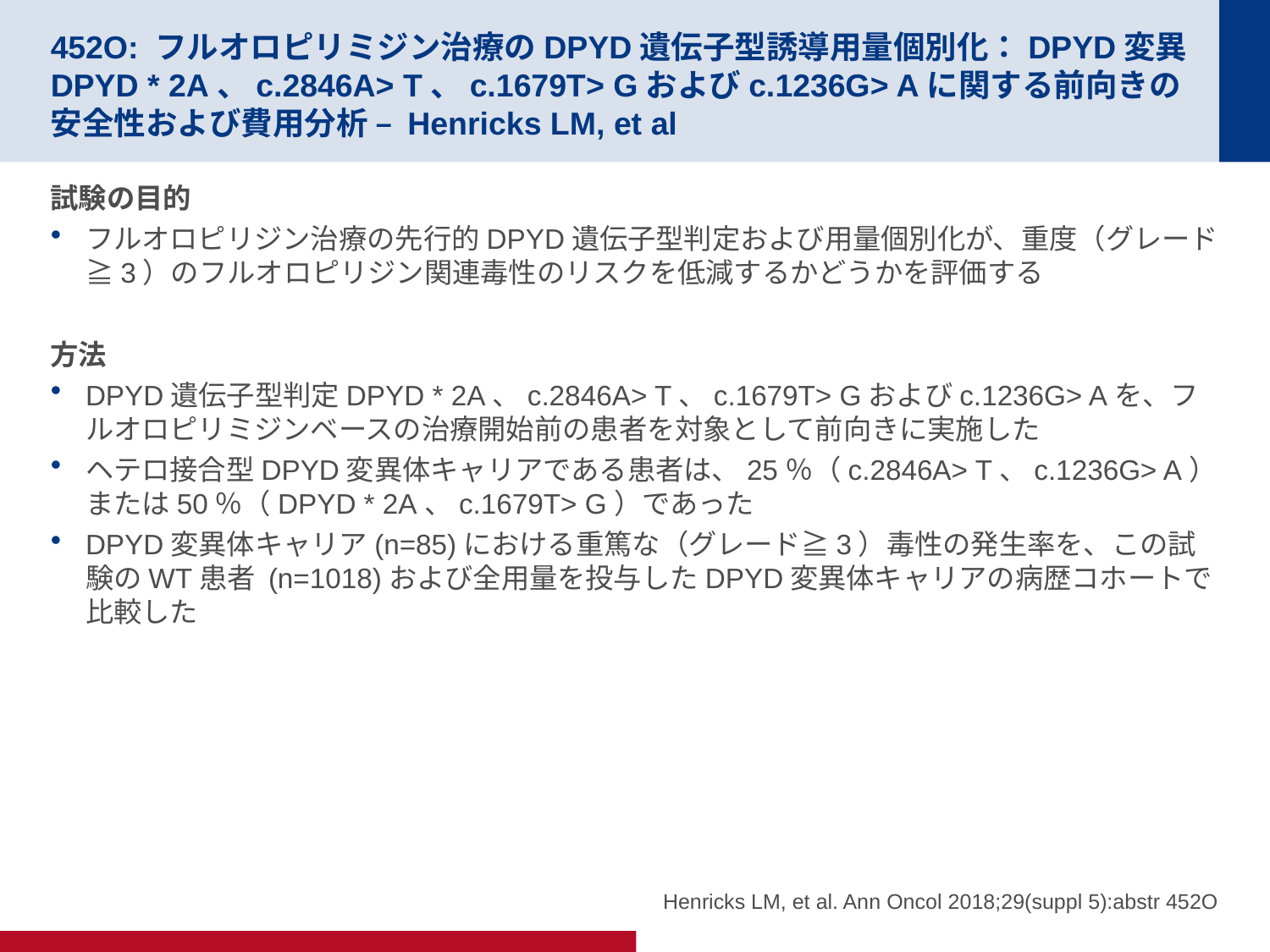

# 452O: フルオロピリミジン治療のDPYD遺伝子型誘導用量個別化：DPYD変異DPYD * 2A、c.2846A> T、c.1679T> Gおよびc.1236G> Aに関する前向きの安全性および費用分析 – Henricks LM, et al
試験の目的
フルオロピリジン治療の先行的DPYD遺伝子型判定および用量個別化が、重度（グレード≧3）のフルオロピリジン関連毒性のリスクを低減するかどうかを評価する

方法
DPYD遺伝子型判定DPYD * 2A、c.2846A> T、c.1679T> Gおよびc.1236G> Aを、フルオロピリミジンベースの治療開始前の患者を対象として前向きに実施した
ヘテロ接合型DPYD変異体キャリアである患者は、25％（c.2846A> T、c.1236G> A）または50％（DPYD * 2A、c.1679T> G）であった
DPYD変異体キャリア(n=85)における重篤な（グレード≧3）毒性の発生率を、この試験のWT患者 (n=1018)および全用量を投与したDPYD変異体キャリアの病歴コホートで比較した
Henricks LM, et al. Ann Oncol 2018;29(suppl 5):abstr 452O